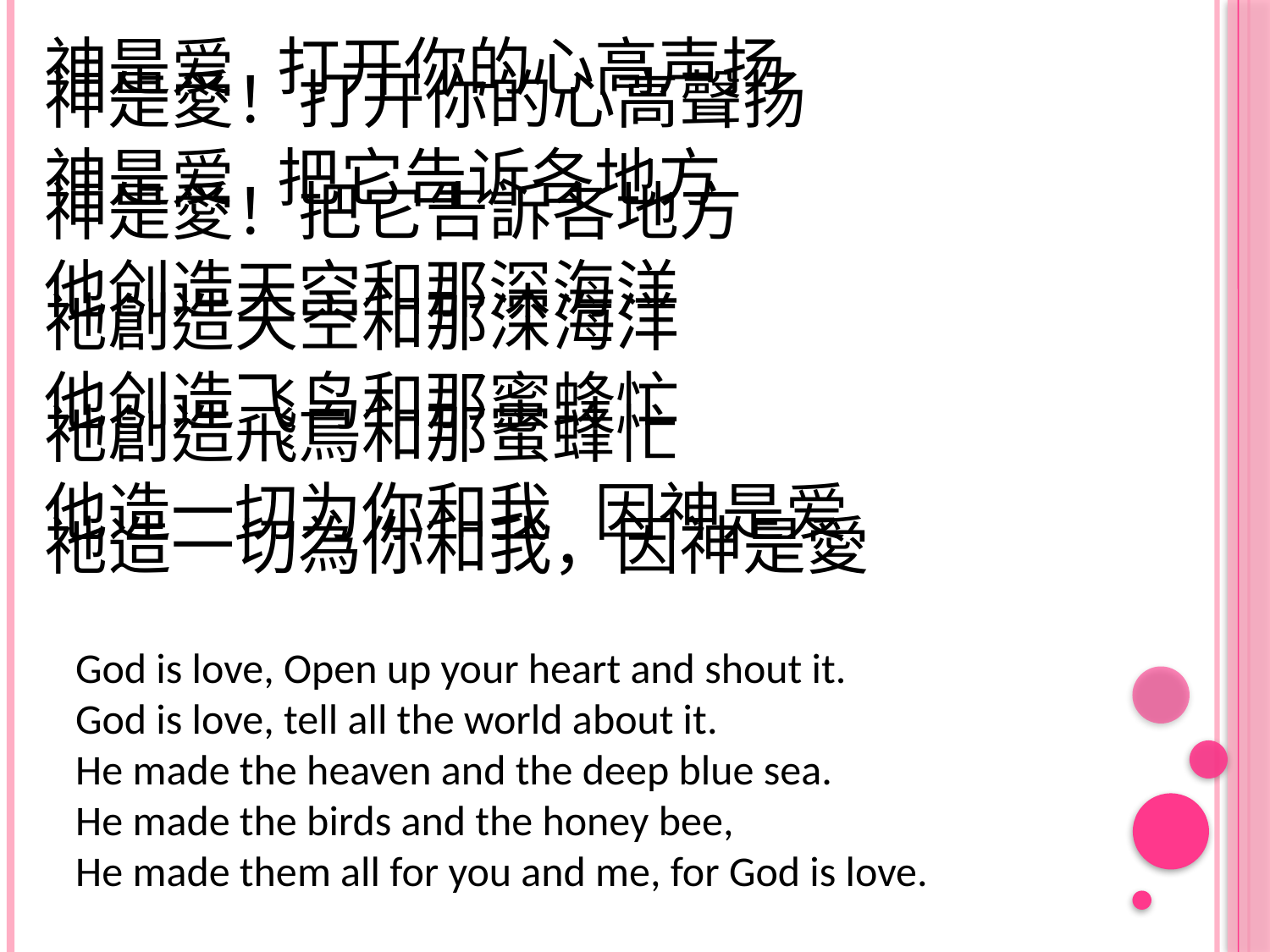

神是爱   打开你的心高声扬
神是爱   把它告诉各地方
他创造天空和那深海洋
他创造飞鸟和那蜜蜂忙
他造一切为你和我   因神是爱
神是愛！打开你的心高聲扬
神是愛！把它告訴各地方
祂創造天空和那深海洋
祂創造飛鳥和那蜜蜂忙
祂造一切為你和我，因神是愛
God is love, Open up your heart and shout it.
God is love, tell all the world about it.
He made the heaven and the deep blue sea.
He made the birds and the honey bee,
He made them all for you and me, for God is love.